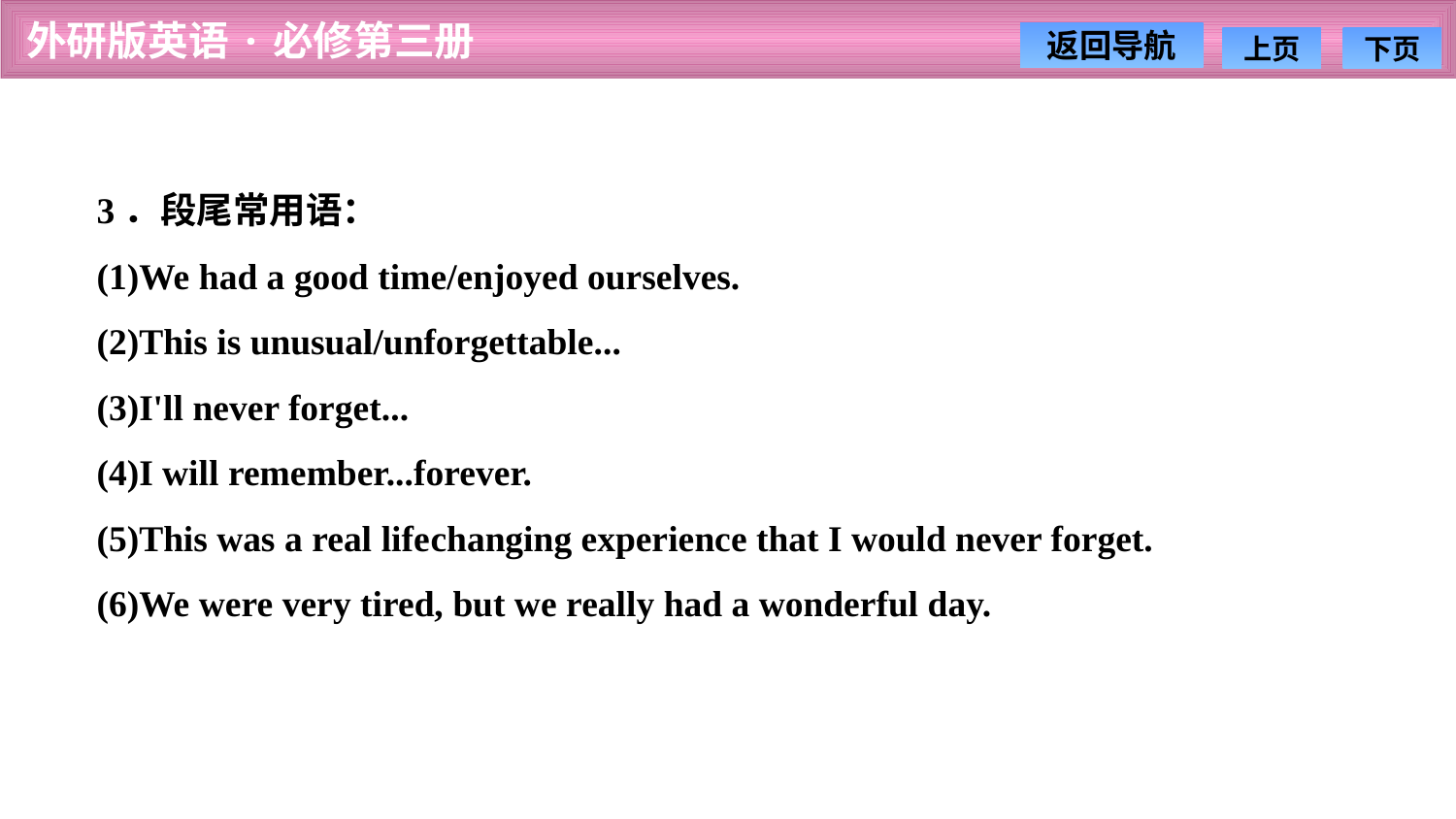

3．段尾常用语：
(1)We had a good time/enjoyed ourselves.
(2)This is unusual/unforgettable...
(3)I'll never forget...
(4)I will remember...forever.
(5)This was a real life­changing experience that I would never forget.
(6)We were very tired, but we really had a wonderful day.